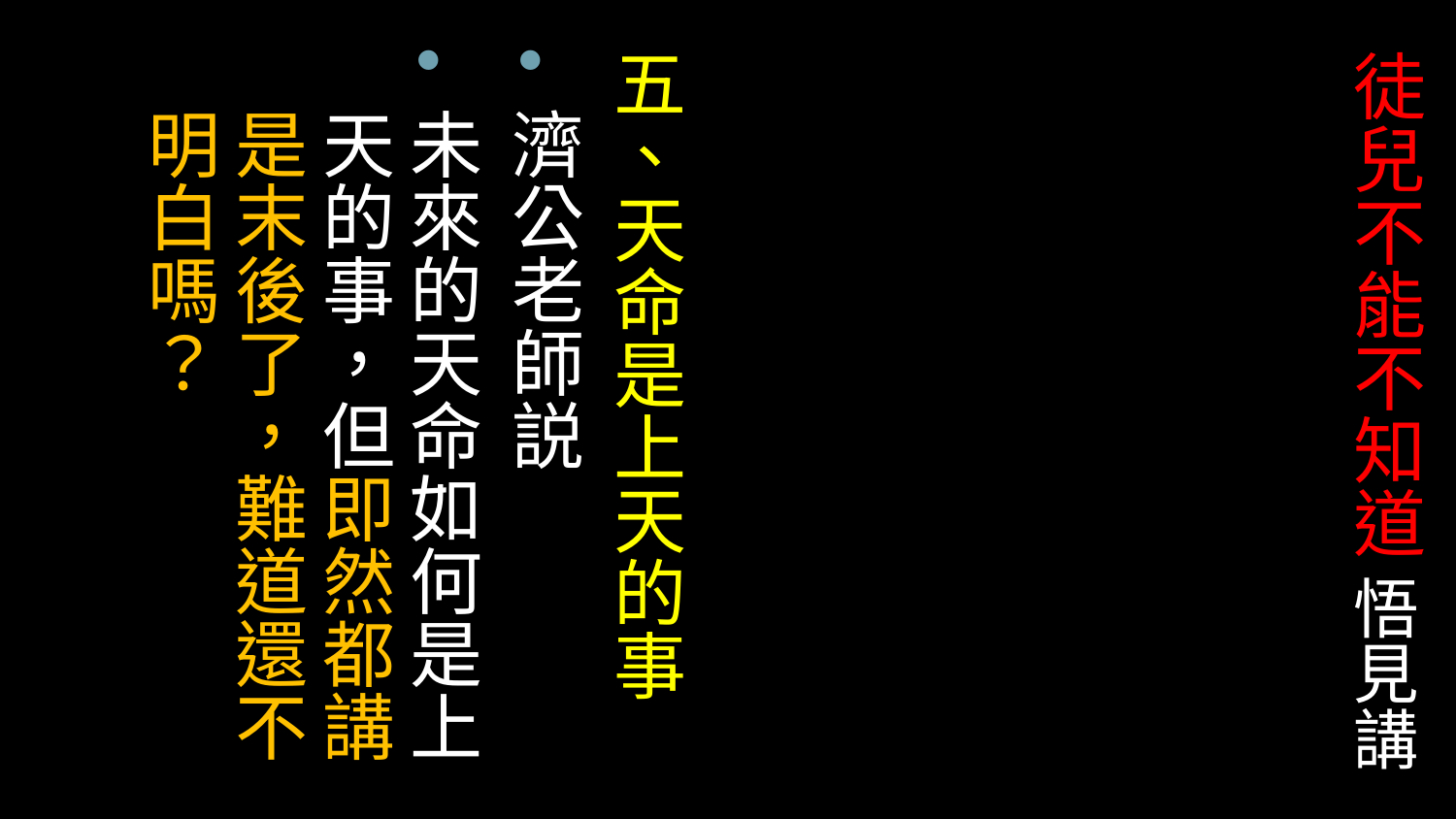

五、天命是上天的事
濟公老師説
未來的天命如何是上天的事，但即然都講是末後了，難道還不明白嗎？

# 徒兒不能不知道 悟見講